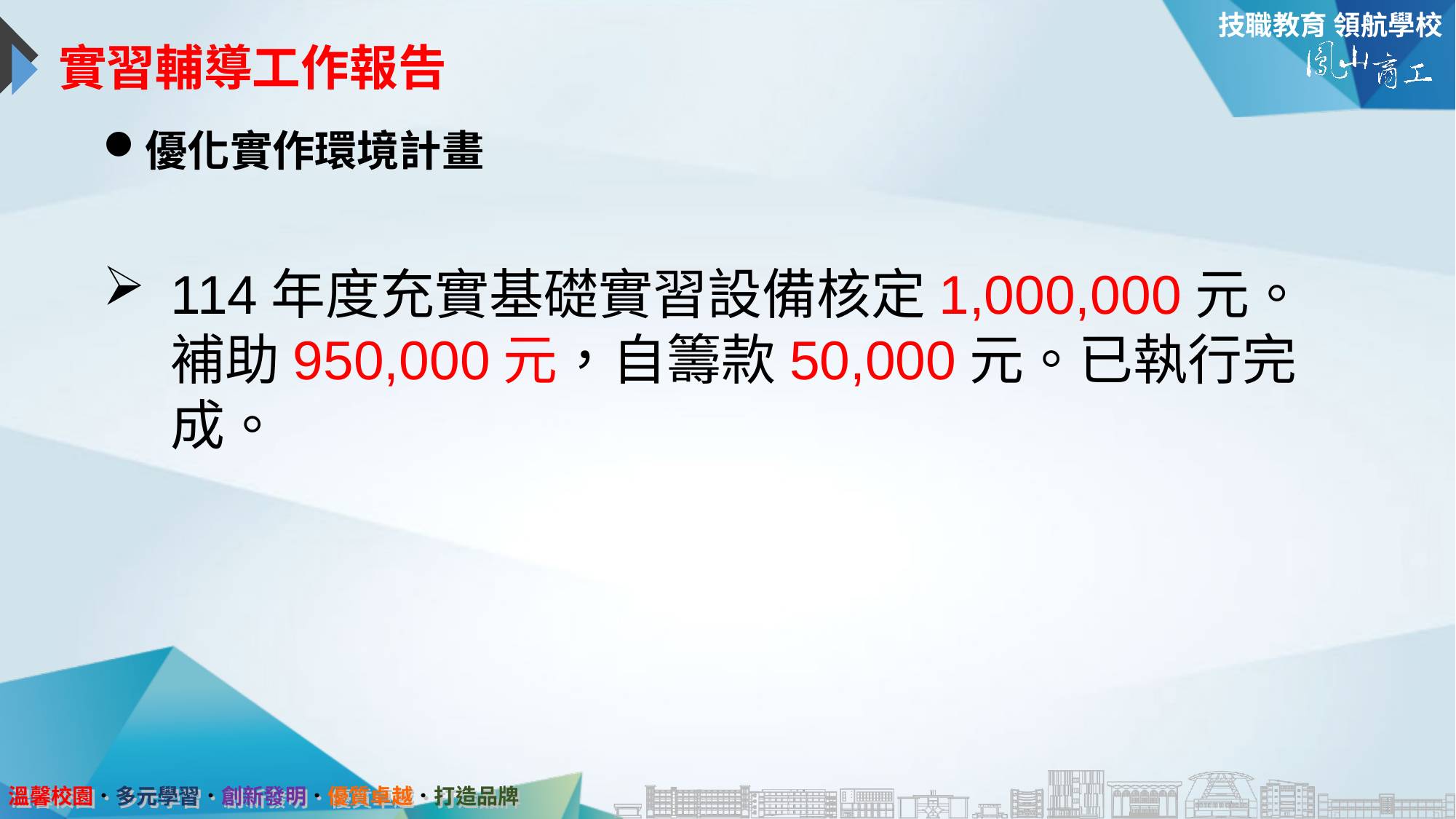

# 實習輔導工作報告
優化實作環境計畫
114年度充實基礎實習設備核定1,000,000元。補助950,000元，自籌款50,000元。已執行完成。